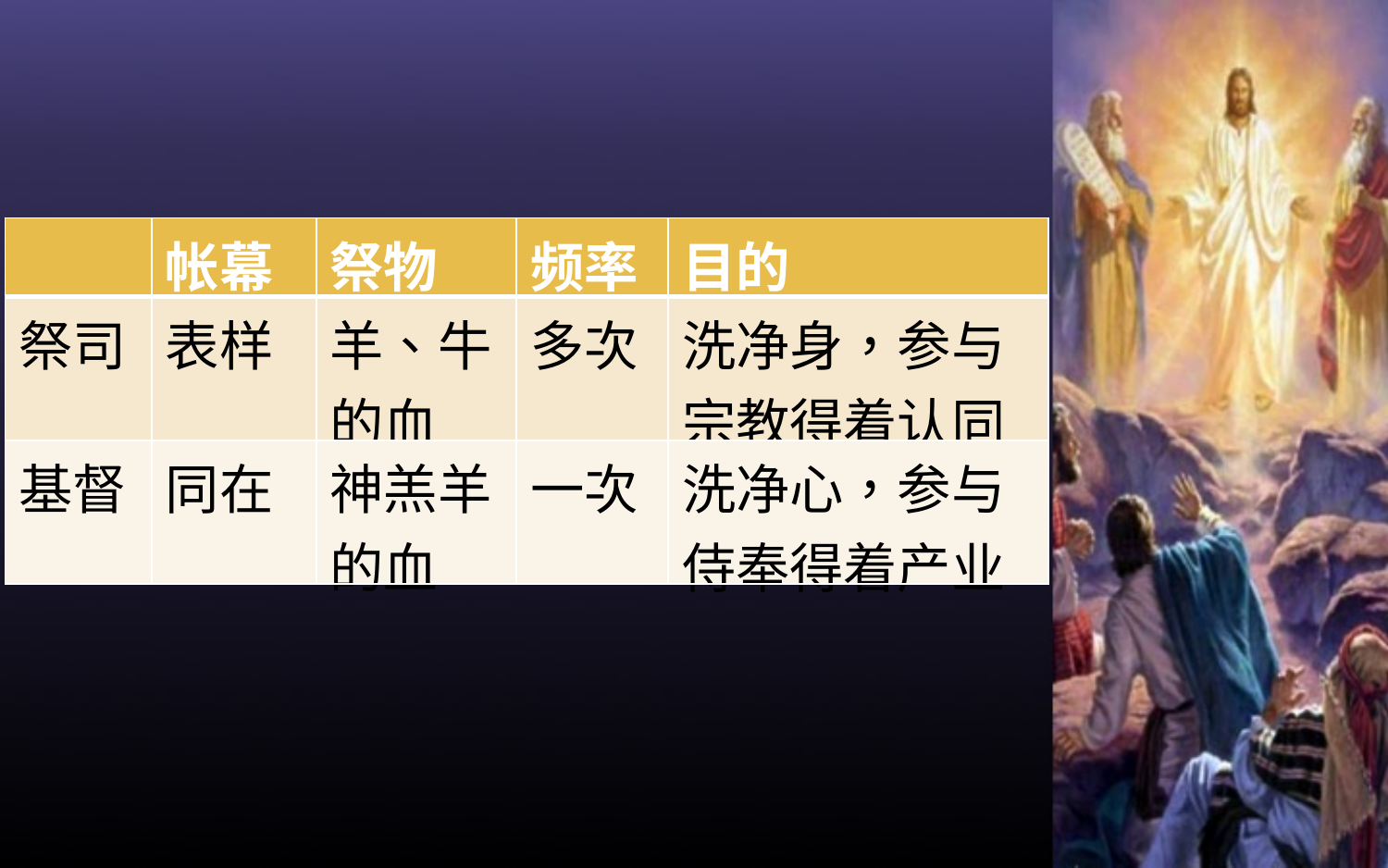

|  | 帐幕 | 祭物 | 频率 | 目的 |
| --- | --- | --- | --- | --- |
| 祭司 | 表样 | 羊、牛的血 | 多次 | 洗净身，参与宗教得着认同 |
| 基督 | 同在 | 神羔羊的血 | 一次 | 洗净心，参与侍奉得着产业 |